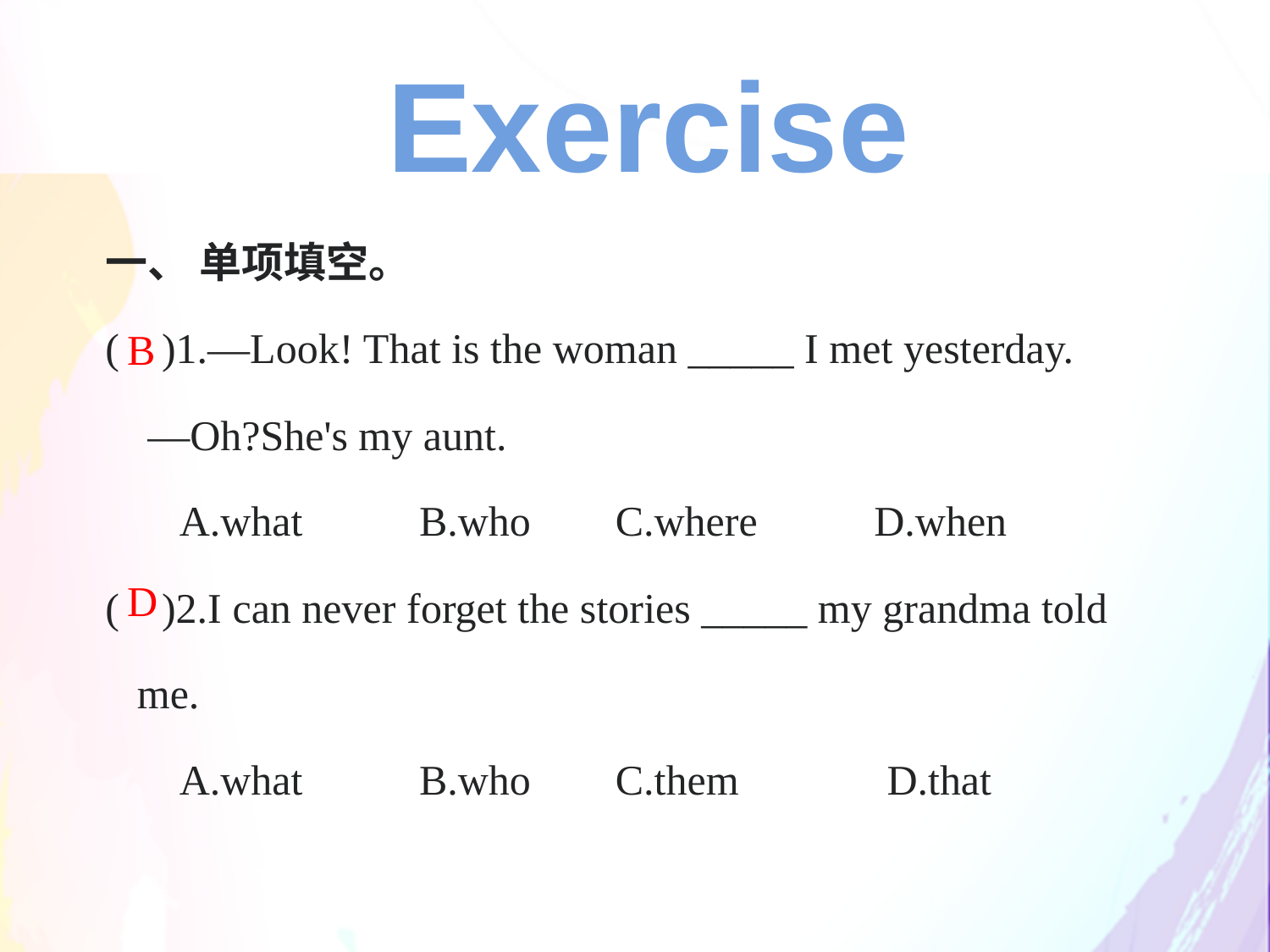

Exercise
一、 单项填空。
(    )1.—Look! That is the woman _____ I met yesterday.
    —Oh?She's my aunt.
       A.what           B.who        C.where           D.when
(    )2.I can never forget the stories _____ my grandma told
   me.
       A.what           B.who        C.them              D.that
B
D